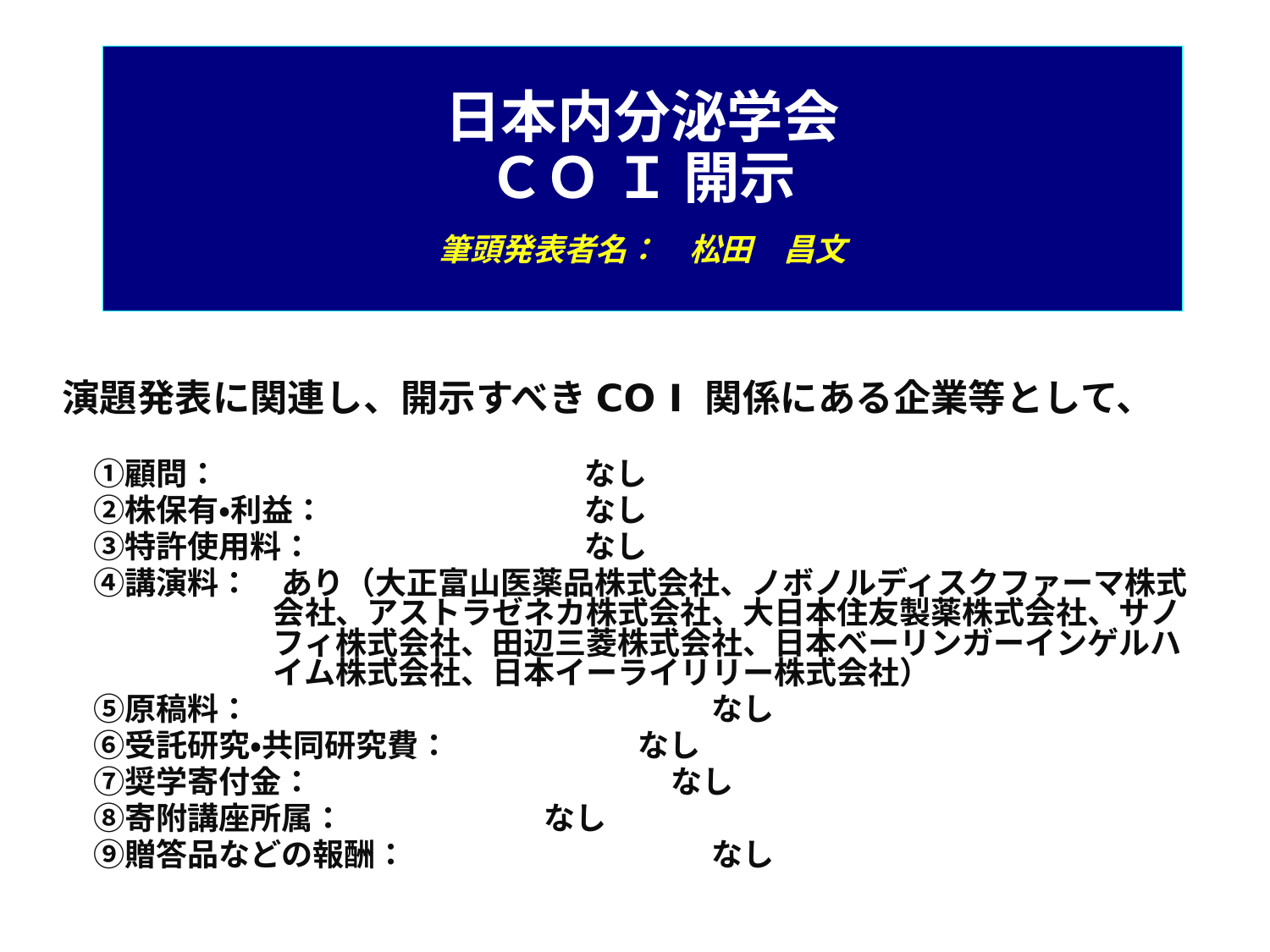

# 日本内分泌学会 ＣＯ Ｉ 開示 　 筆頭発表者名：　松田　昌文

演題発表に関連し、開示すべきCO I 関係にある企業等として、

　①顧問：			　　　なし
　②株保有・利益：	　　	　　　なし
　③特許使用料：　		　　　なし
　④講演料：　あり（大正富山医薬品株式会社、ノボノルディスクファーマ株式会社、アストラゼネカ株式会社、大日本住友製薬株式会社、サノフィ株式会社、田辺三菱株式会社、日本ベーリンガーインゲルハイム株式会社、日本イーライリリー株式会社）
　⑤原稿料：		　	　　　なし
　⑥受託研究・共同研究費：　　　　　　なし
　⑦奨学寄付金：	　	　　　            なし
　⑧寄附講座所属：	　　　            なし
　⑨贈答品などの報酬：		　　　なし